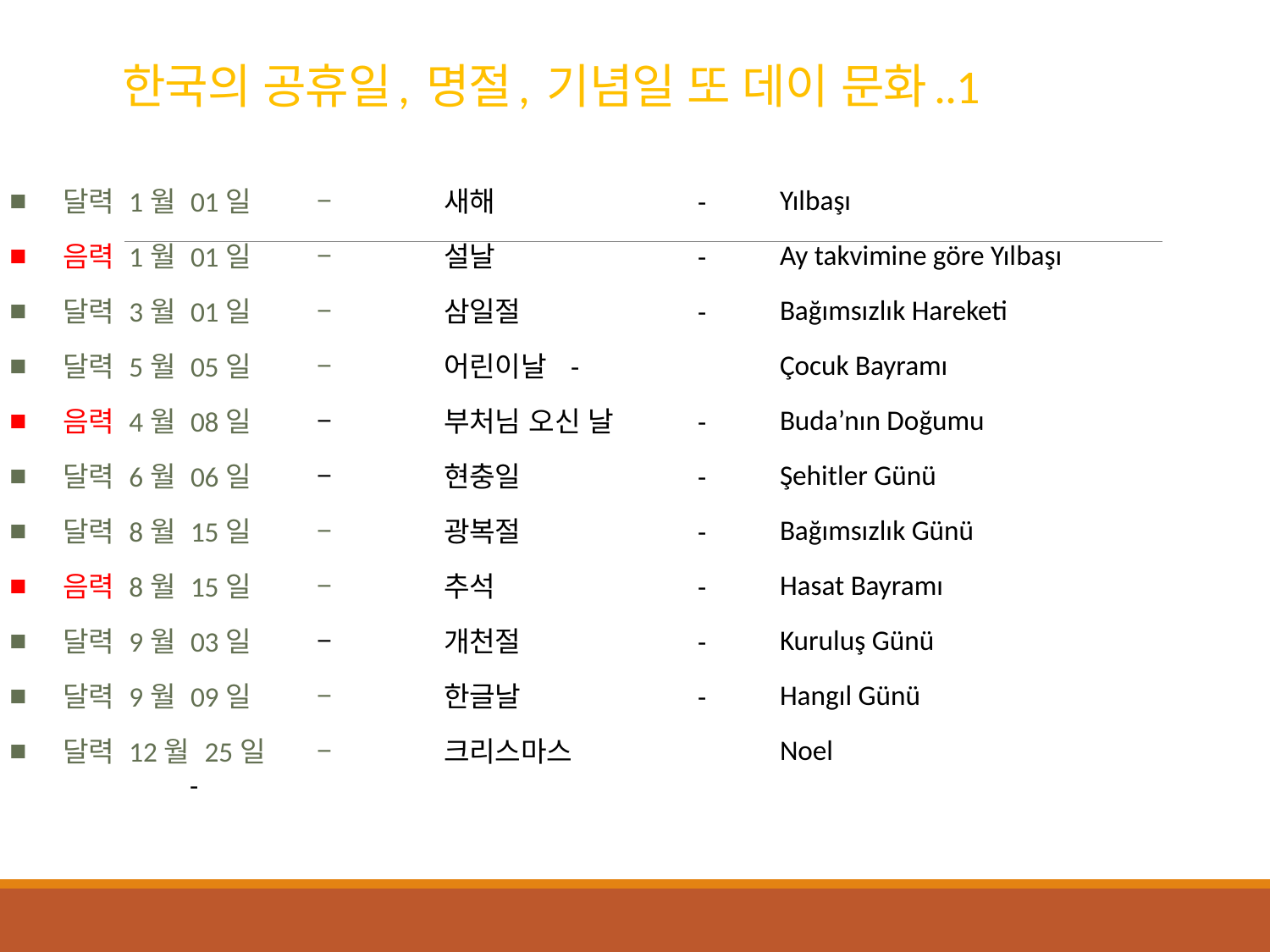

# 한국의 공휴일, 명절, 기념일 또 데이 문화..1
달력 1월 01일	– 	새해		-
음력 1월 01일 	–	설날		-
달력 3월 01일	–	삼일절		-
달력 5월 05일	–	어린이날	-
음력 4월 08일	–	부처님 오신 날	-
달력 6월 06일	–	현충일		-
달력 8월 15일	–	광복절		-
음력 8월 15일	–	추석		-
달력 9월 03일	–	개천절		-
달력 9월 09일	–	한글날		-
달력 12월 25일	–	크리스마스		-

Yılbaşı
Ay takvimine göre Yılbaşı
Bağımsızlık Hareketi
Çocuk Bayramı
Buda’nın Doğumu
Şehitler Günü
Bağımsızlık Günü
Hasat Bayramı
Kuruluş Günü
Hangıl Günü
Noel